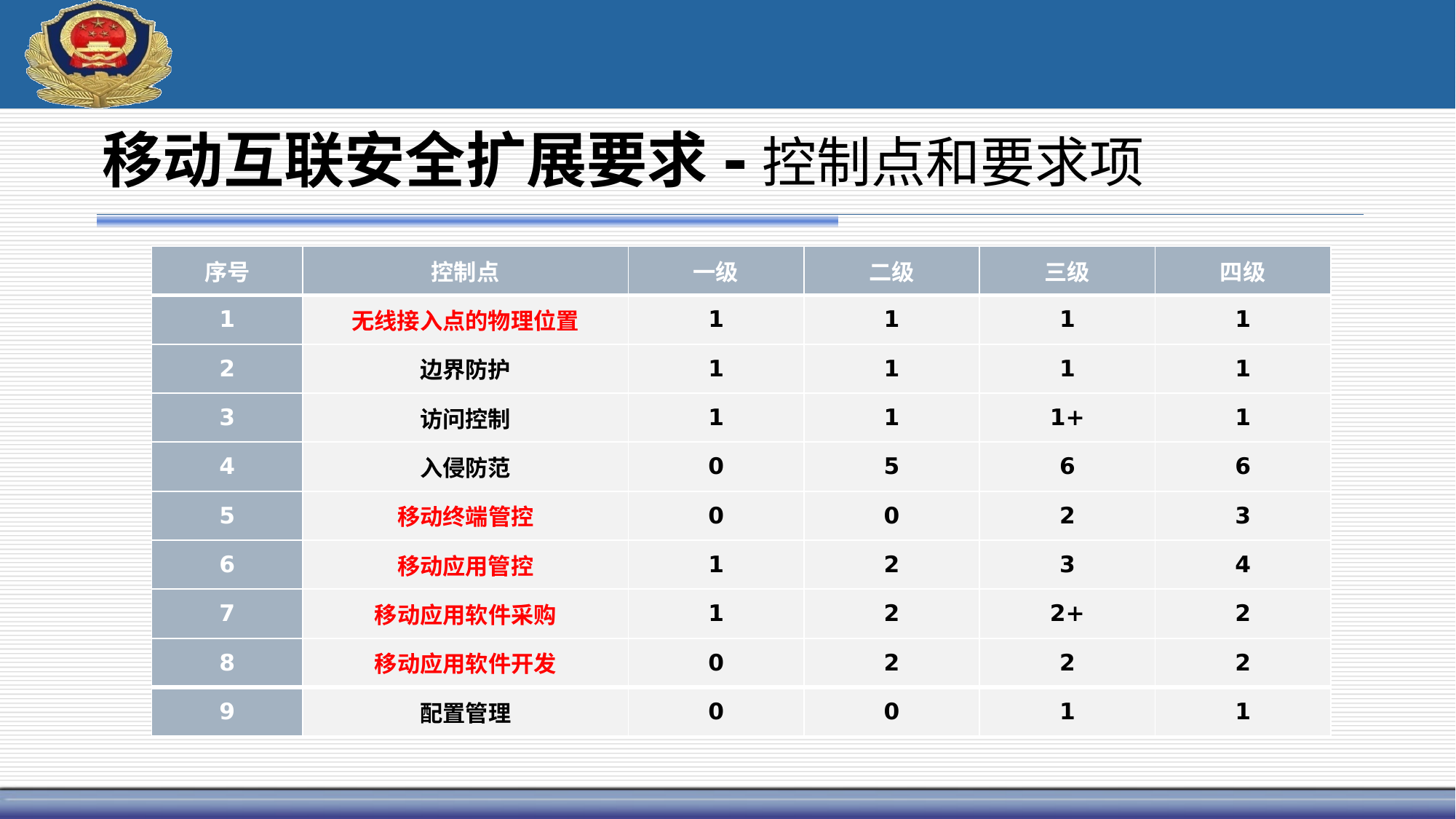

移动互联安全扩展要求-控制点和要求项
| 序号 | 控制点 | 一级 | 二级 | 三级 | 四级 |
| --- | --- | --- | --- | --- | --- |
| 1 | 无线接入点的物理位置 | 1 | 1 | 1 | 1 |
| 2 | 边界防护 | 1 | 1 | 1 | 1 |
| 3 | 访问控制 | 1 | 1 | 1+ | 1 |
| 4 | 入侵防范 | 0 | 5 | 6 | 6 |
| 5 | 移动终端管控 | 0 | 0 | 2 | 3 |
| 6 | 移动应用管控 | 1 | 2 | 3 | 4 |
| 7 | 移动应用软件采购 | 1 | 2 | 2+ | 2 |
| 8 | 移动应用软件开发 | 0 | 2 | 2 | 2 |
| 9 | 配置管理 | 0 | 0 | 1 | 1 |